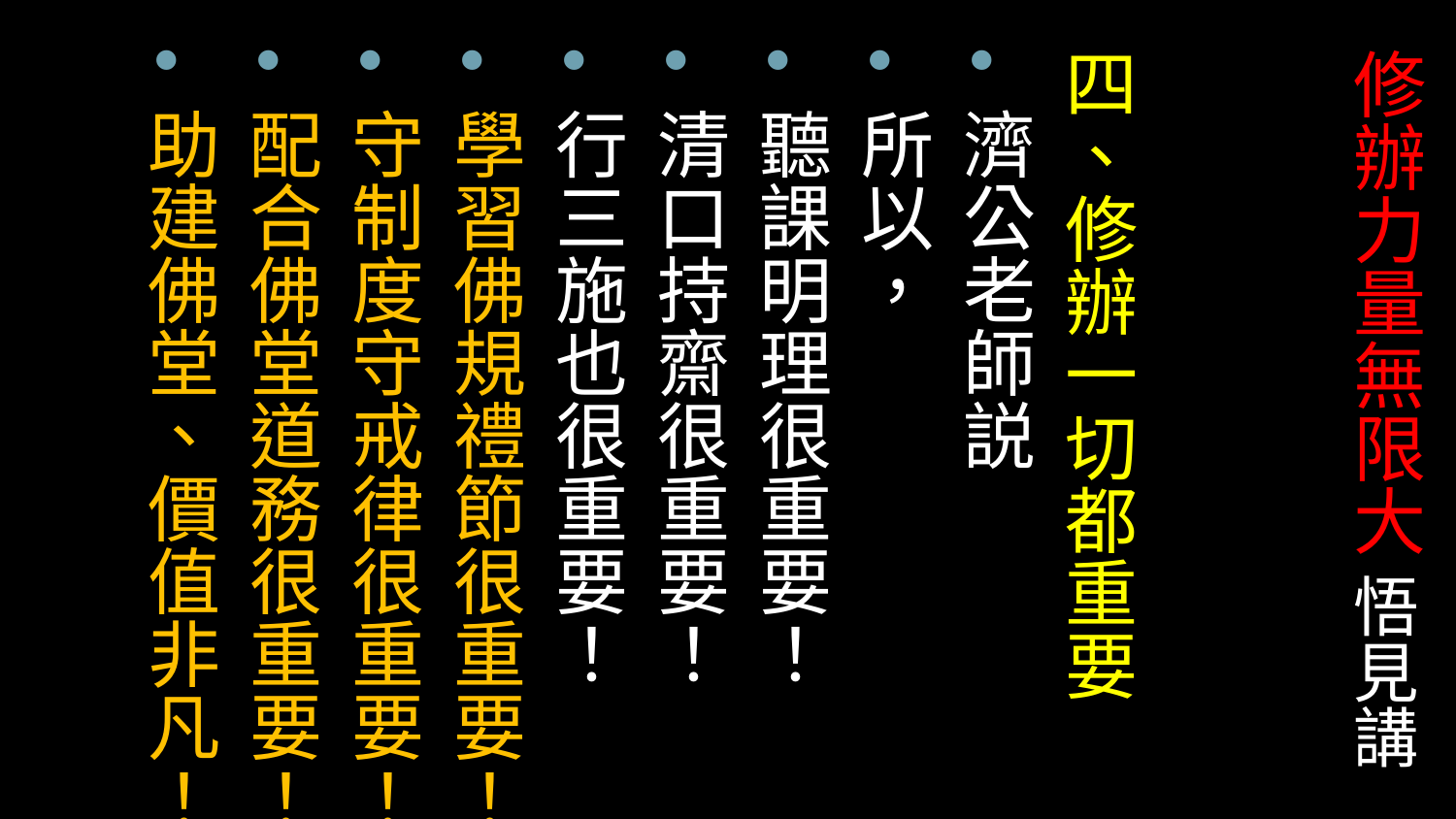

# 修辦力量無限大 悟見講
四、修辦一切都重要
濟公老師説
所以，
聽課明理很重要！
清口持齋很重要！
行三施也很重要！
學習佛規禮節很重要！
守制度守戒律很重要！
配合佛堂道務很重要！
助建佛堂、價值非凡！